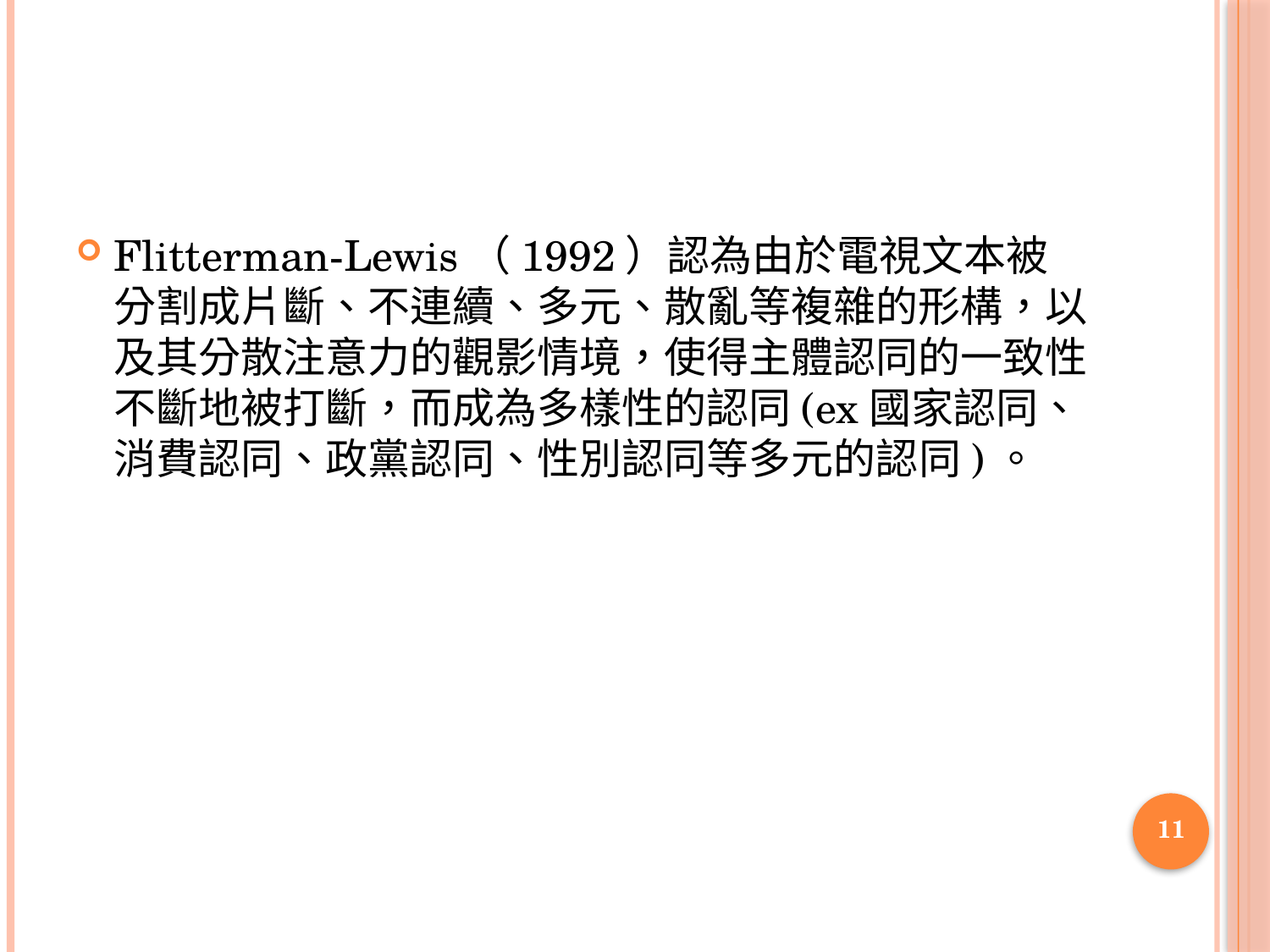

#
Flitterman-Lewis（1992）認為由於電視文本被分割成片斷、不連續、多元、散亂等複雜的形構，以及其分散注意力的觀影情境，使得主體認同的一致性不斷地被打斷，而成為多樣性的認同(ex國家認同、消費認同、政黨認同、性別認同等多元的認同)。
11